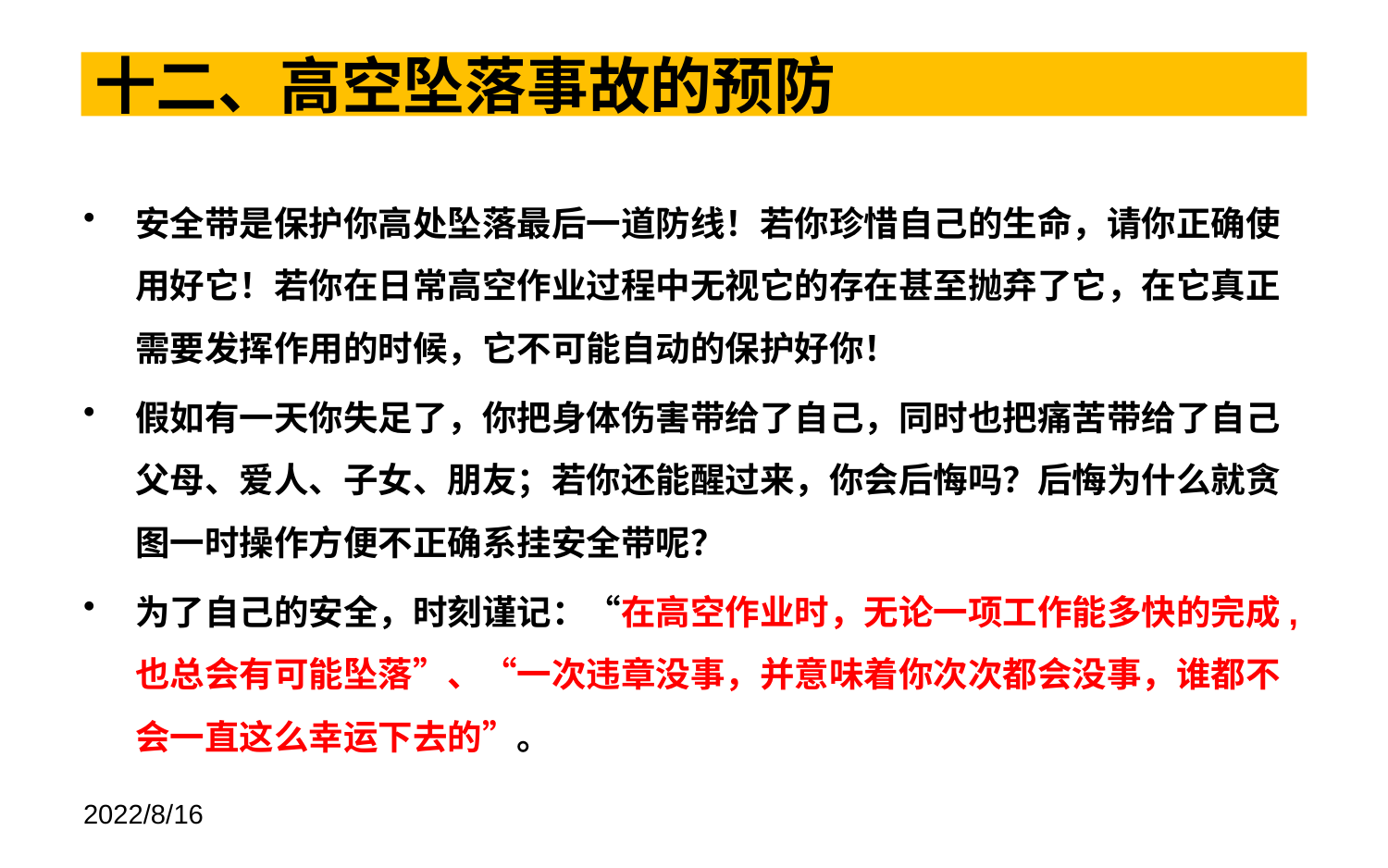

十二、高空坠落事故的预防
安全带是保护你高处坠落最后一道防线！若你珍惜自己的生命，请你正确使用好它！若你在日常高空作业过程中无视它的存在甚至抛弃了它，在它真正需要发挥作用的时候，它不可能自动的保护好你！
假如有一天你失足了，你把身体伤害带给了自己，同时也把痛苦带给了自己父母、爱人、子女、朋友；若你还能醒过来，你会后悔吗？后悔为什么就贪图一时操作方便不正确系挂安全带呢？
为了自己的安全，时刻谨记：“在高空作业时，无论一项工作能多快的完成, 也总会有可能坠落”、“一次违章没事，并意味着你次次都会没事，谁都不会一直这么幸运下去的”。
2022/8/16